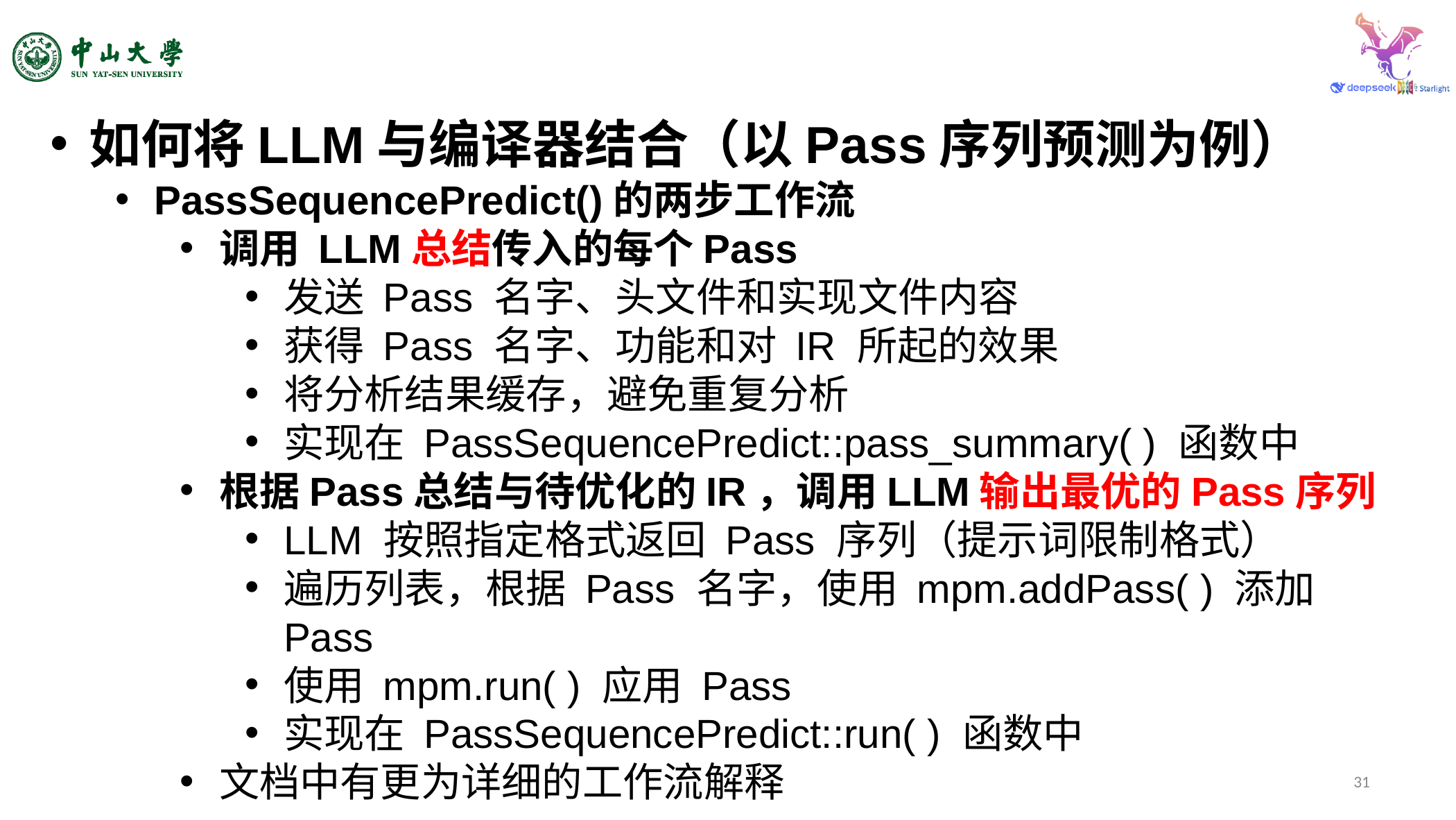

如何将LLM与编译器结合（以Pass序列预测为例）
PassSequencePredict()的两步工作流
调用 LLM总结传入的每个Pass
发送 Pass 名字、头文件和实现文件内容
获得 Pass 名字、功能和对 IR 所起的效果
将分析结果缓存，避免重复分析
实现在 PassSequencePredict::pass_summary( ) 函数中
根据Pass总结与待优化的IR，调用LLM输出最优的Pass序列
LLM 按照指定格式返回 Pass 序列（提示词限制格式）
遍历列表，根据 Pass 名字，使用 mpm.addPass( ) 添加 Pass
使用 mpm.run( ) 应用 Pass
实现在 PassSequencePredict::run( ) 函数中
文档中有更为详细的工作流解释
31